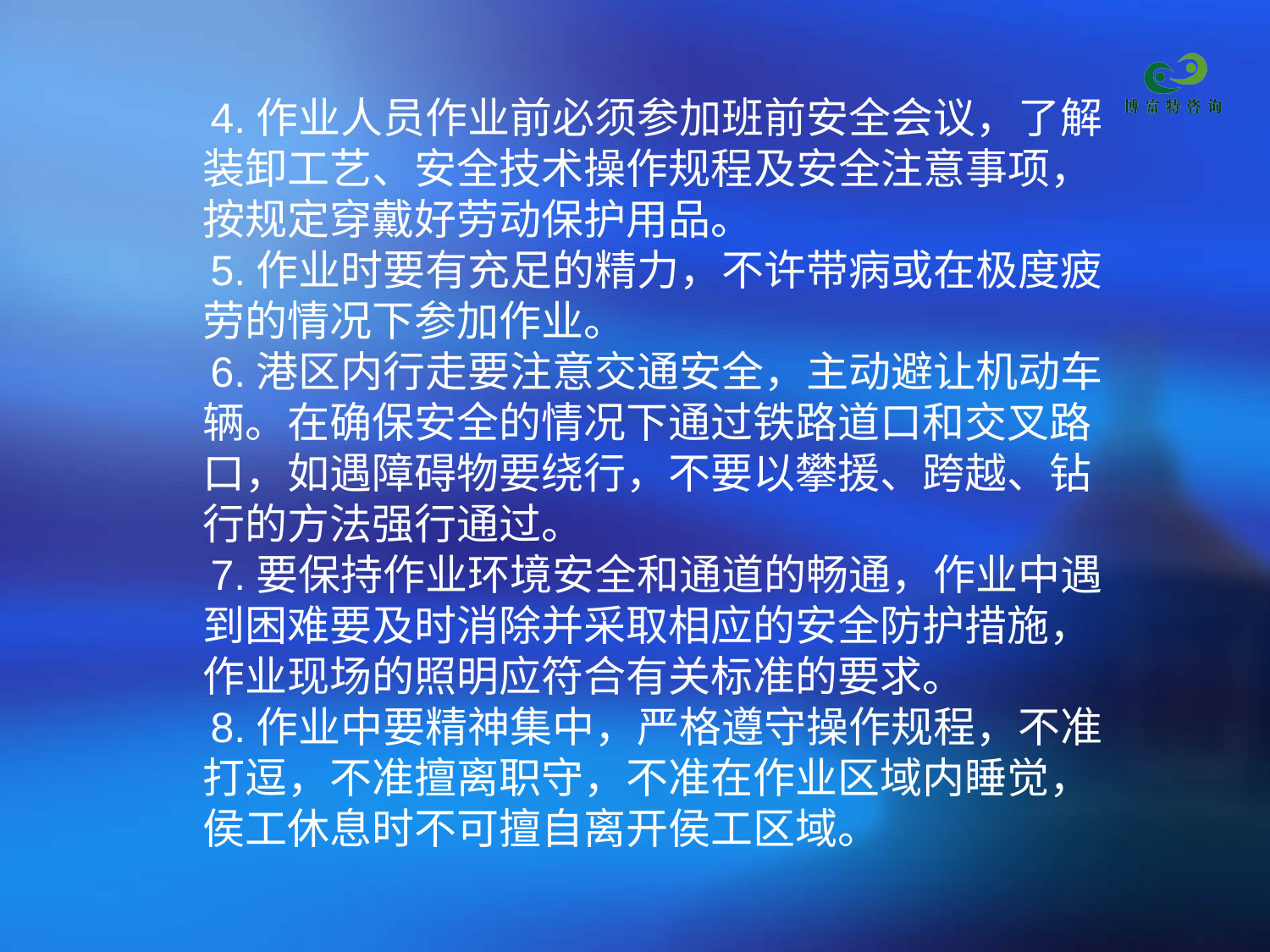

4.作业人员作业前必须参加班前安全会议，了解装卸工艺、安全技术操作规程及安全注意事项，按规定穿戴好劳动保护用品。
      5.作业时要有充足的精力，不许带病或在极度疲劳的情况下参加作业。
      6.港区内行走要注意交通安全，主动避让机动车辆。在确保安全的情况下通过铁路道口和交叉路口，如遇障碍物要绕行，不要以攀援、跨越、钻行的方法强行通过。
      7.要保持作业环境安全和通道的畅通，作业中遇到困难要及时消除并采取相应的安全防护措施，作业现场的照明应符合有关标准的要求。
      8.作业中要精神集中，严格遵守操作规程，不准打逗，不准擅离职守，不准在作业区域内睡觉，侯工休息时不可擅自离开侯工区域。